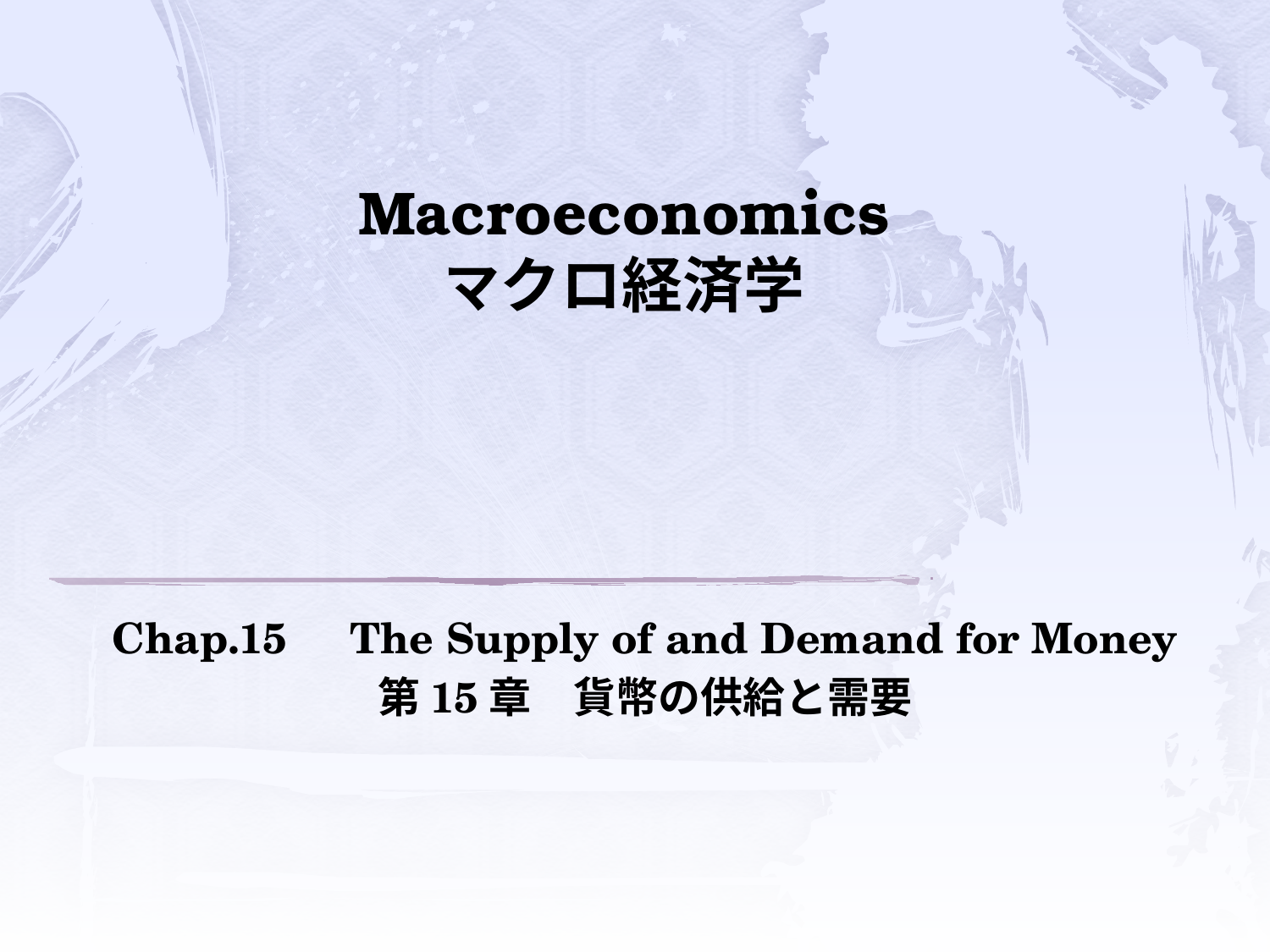

# Macroeconomics マクロ経済学
Chap.15　The Supply of and Demand for Money
第15章　貨幣の供給と需要